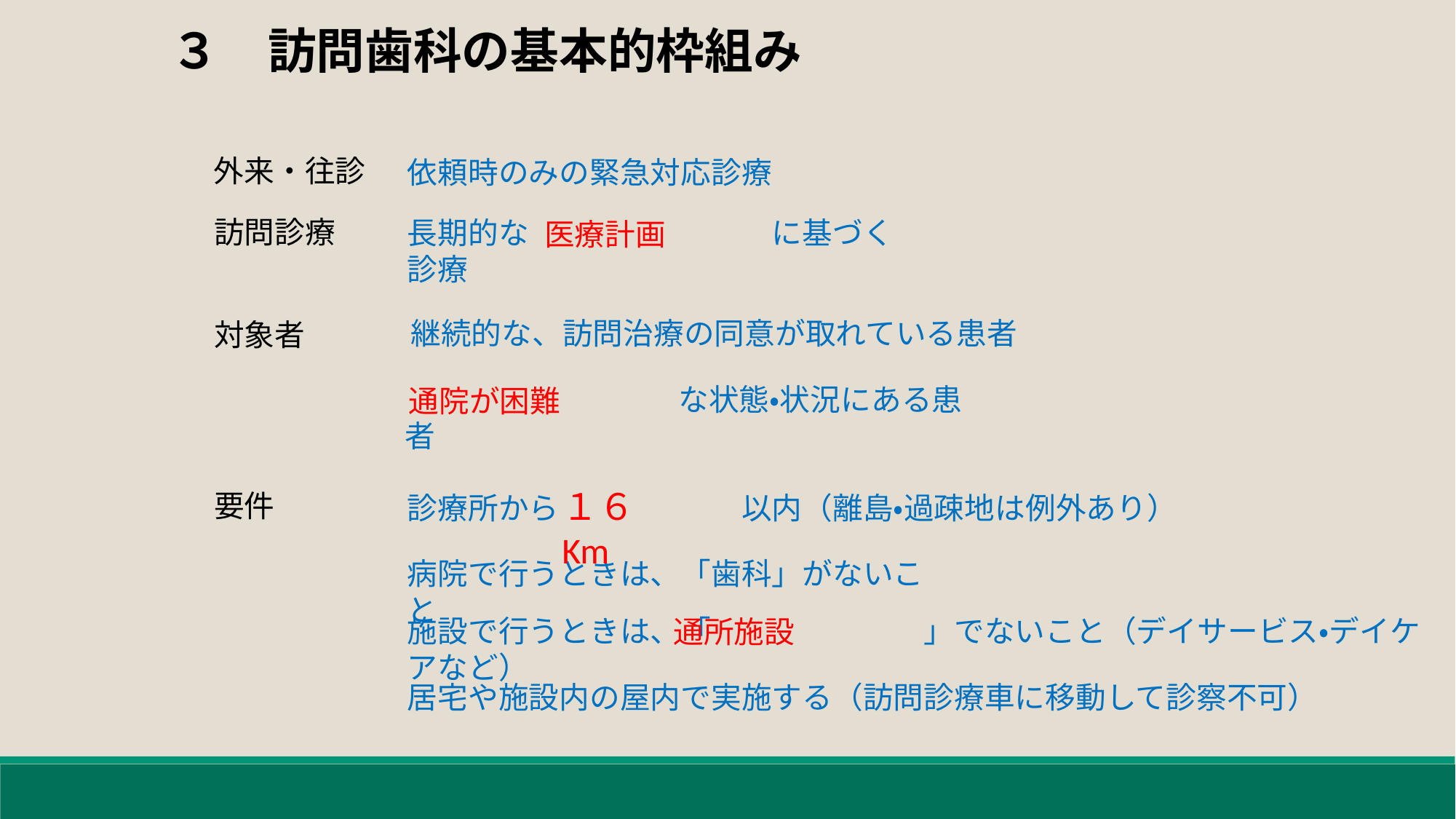

３　訪問歯科の基本的枠組み
外来・往診
依頼時のみの緊急対応診療
訪問診療
長期的な　　　　　　　　に基づく診療
医療計画
継続的な、訪問治療の同意が取れている患者
対象者
　　　　　　　　　な状態・状況にある患者
通院が困難
１６Km
要件
診療所から　　　　　　以内（離島・過疎地は例外あり）
病院で行うときは、「歯科」がないこと
施設で行うときは、「　　　　　　　」でないこと（デイサービス・デイケアなど）
通所施設
居宅や施設内の屋内で実施する（訪問診療車に移動して診察不可）